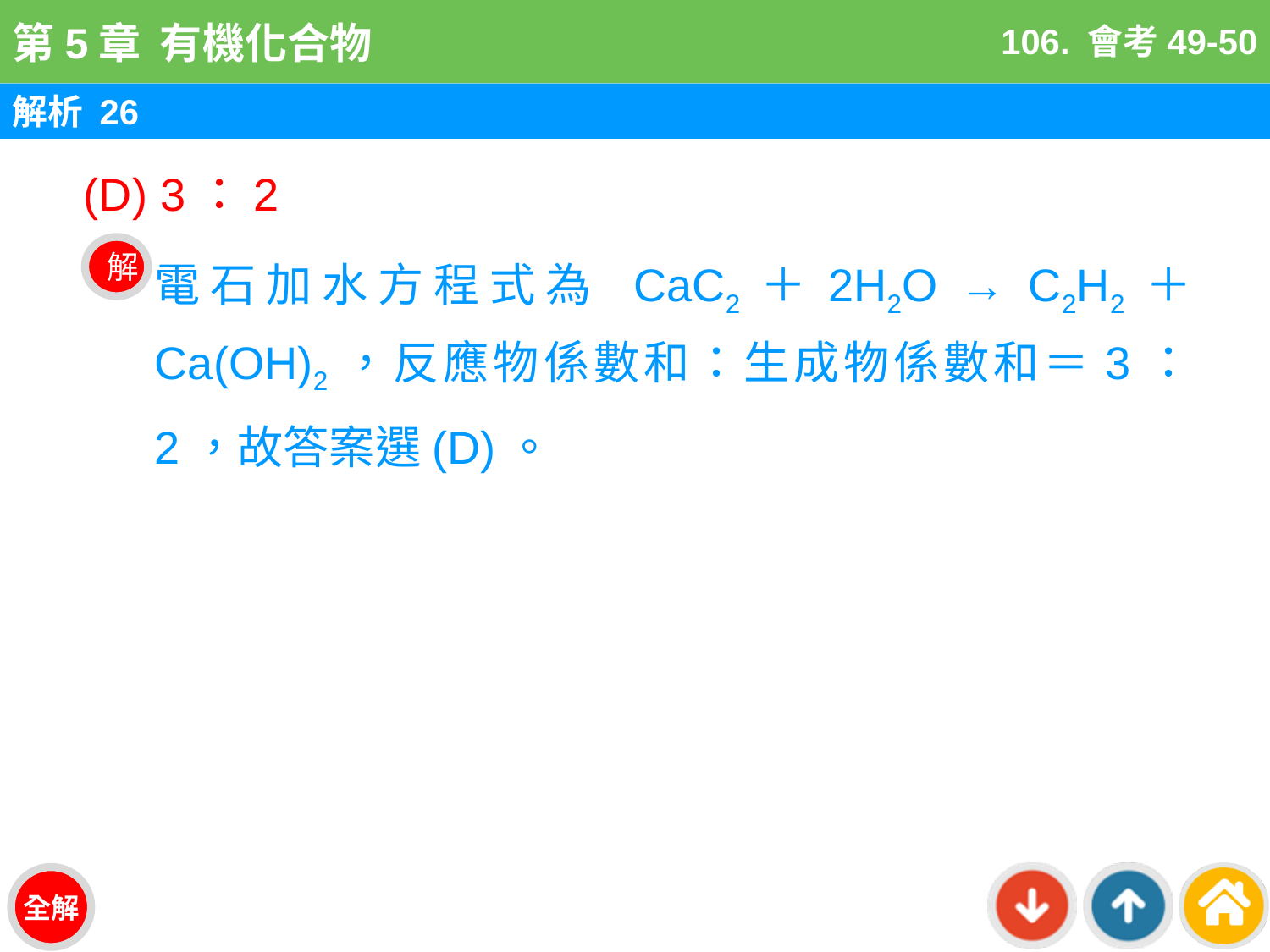

106. 會考49-50
解析 26
(D) 3：2
電石加水方程式為 CaC2＋2H2O → C2H2＋Ca(OH)2，反應物係數和：生成物係數和＝3：2，故答案選(D)。
解
全解